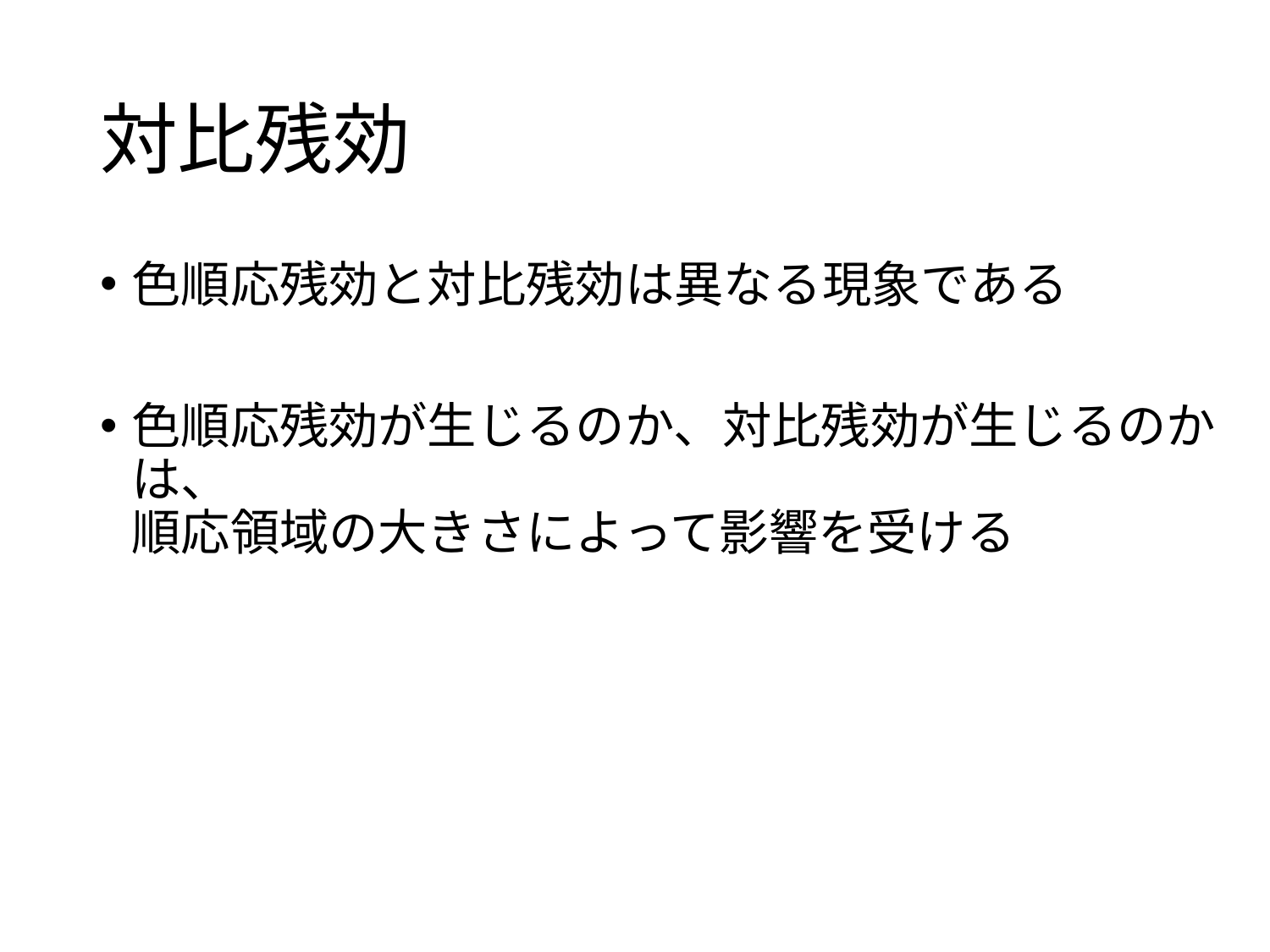

# 対比残効
色順応残効と対比残効は異なる現象である

色順応残効が生じるのか、対比残効が生じるのかは、
順応領域の大きさによって影響を受ける